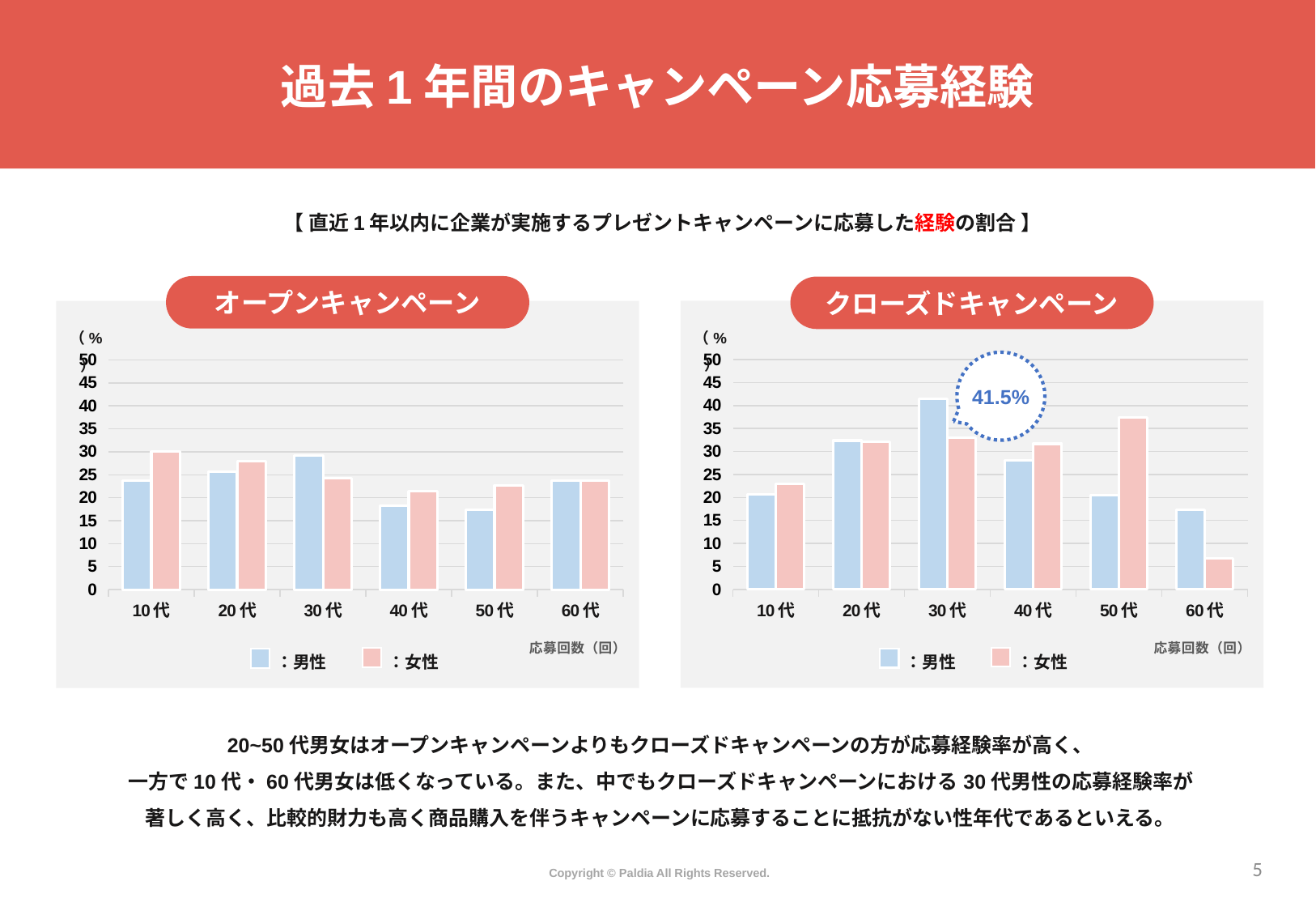

# 過去1年間のキャンペーン応募経験
 【 直近1年以内に企業が実施するプレゼントキャンペーンに応募した経験の割合 】
オープンキャンペーン
クローズドキャンペーン

（%）

### Chart

| Category | 男性 | 女性 |
|---|---|---|
| 10代 | 20.6 | 22.9 |
| 20代 | 32.4 | 32.1 |
| 30代 | 41.5 | 33.0 |
| 40代 | 28.1 | 31.7 |
| 50代 | 20.5 | 37.5 |
| 60代 | 17.3 | 6.7 |
：女性

：男性

（%）

### Chart

| Category | 男性 | 女性 |
|---|---|---|
| 10代 | 23.8 | 30.0 |
| 20代 | 25.7 | 27.9 |
| 30代 | 29.2 | 24.3 |
| 40代 | 18.3 | 21.4 |
| 50代 | 17.4 | 22.7 |
| 60代 | 23.8 | 23.8 |
：女性

：男性

41.5%
20~50代男女はオープンキャンペーンよりもクローズドキャンペーンの方が応募経験率が高く、
一方で10代・60代男女は低くなっている。また、中でもクローズドキャンペーンにおける30代男性の応募経験率が
著しく高く、比較的財力も高く商品購入を伴うキャンペーンに応募することに抵抗がない性年代であるといえる。
5
Copyright © Paldia All Rights Reserved.